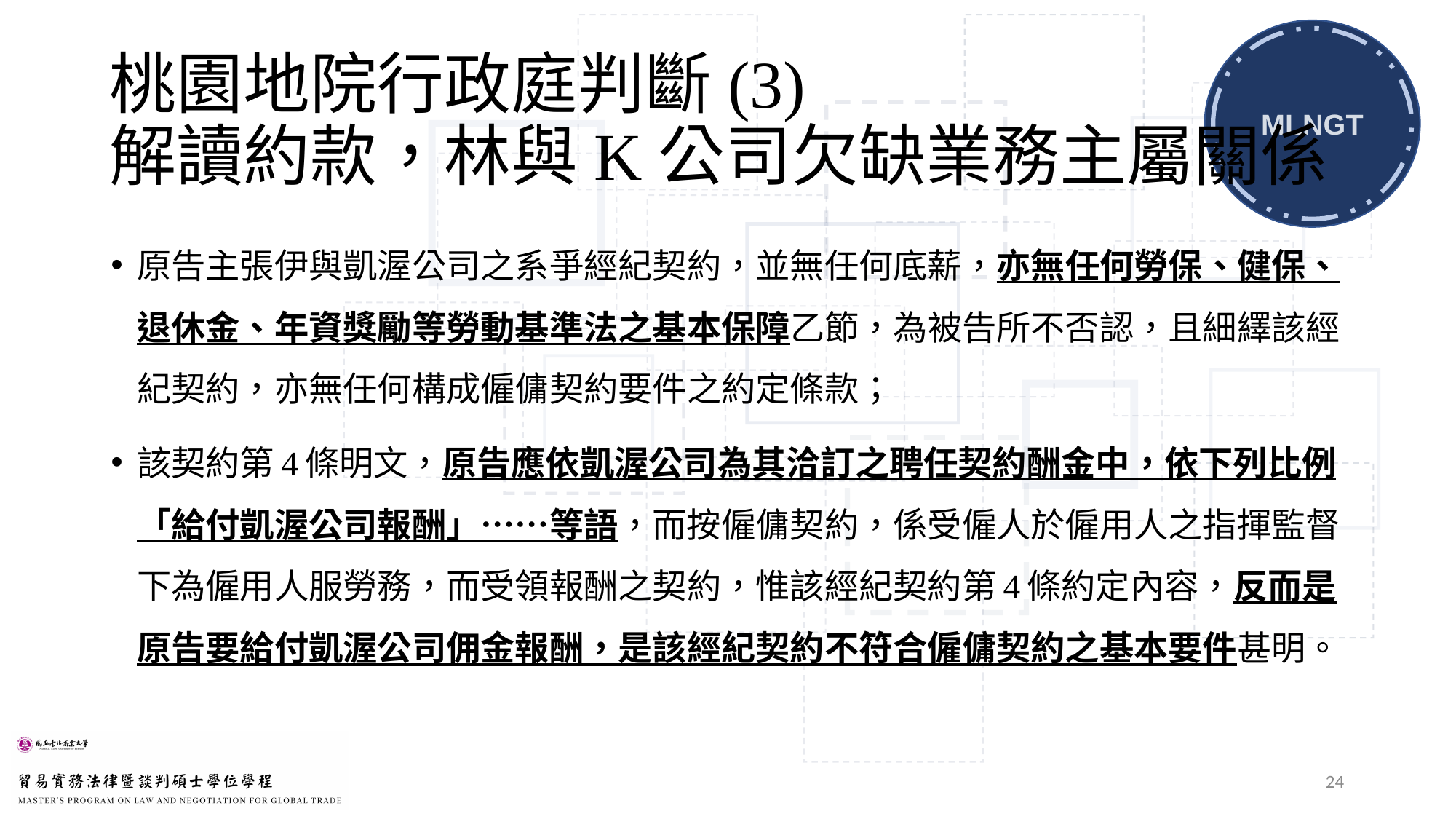

# 桃園地院行政庭判斷(3) 解讀約款，林與K公司欠缺業務主屬關係
原告主張伊與凱渥公司之系爭經紀契約，並無任何底薪，亦無任何勞保、健保、退休金、年資獎勵等勞動基準法之基本保障乙節，為被告所不否認，且細繹該經紀契約，亦無任何構成僱傭契約要件之約定條款；
該契約第4條明文，原告應依凱渥公司為其洽訂之聘任契約酬金中，依下列比例「給付凱渥公司報酬」……等語，而按僱傭契約，係受僱人於僱用人之指揮監督下為僱用人服勞務，而受領報酬之契約，惟該經紀契約第4條約定內容，反而是原告要給付凱渥公司佣金報酬，是該經紀契約不符合僱傭契約之基本要件甚明。